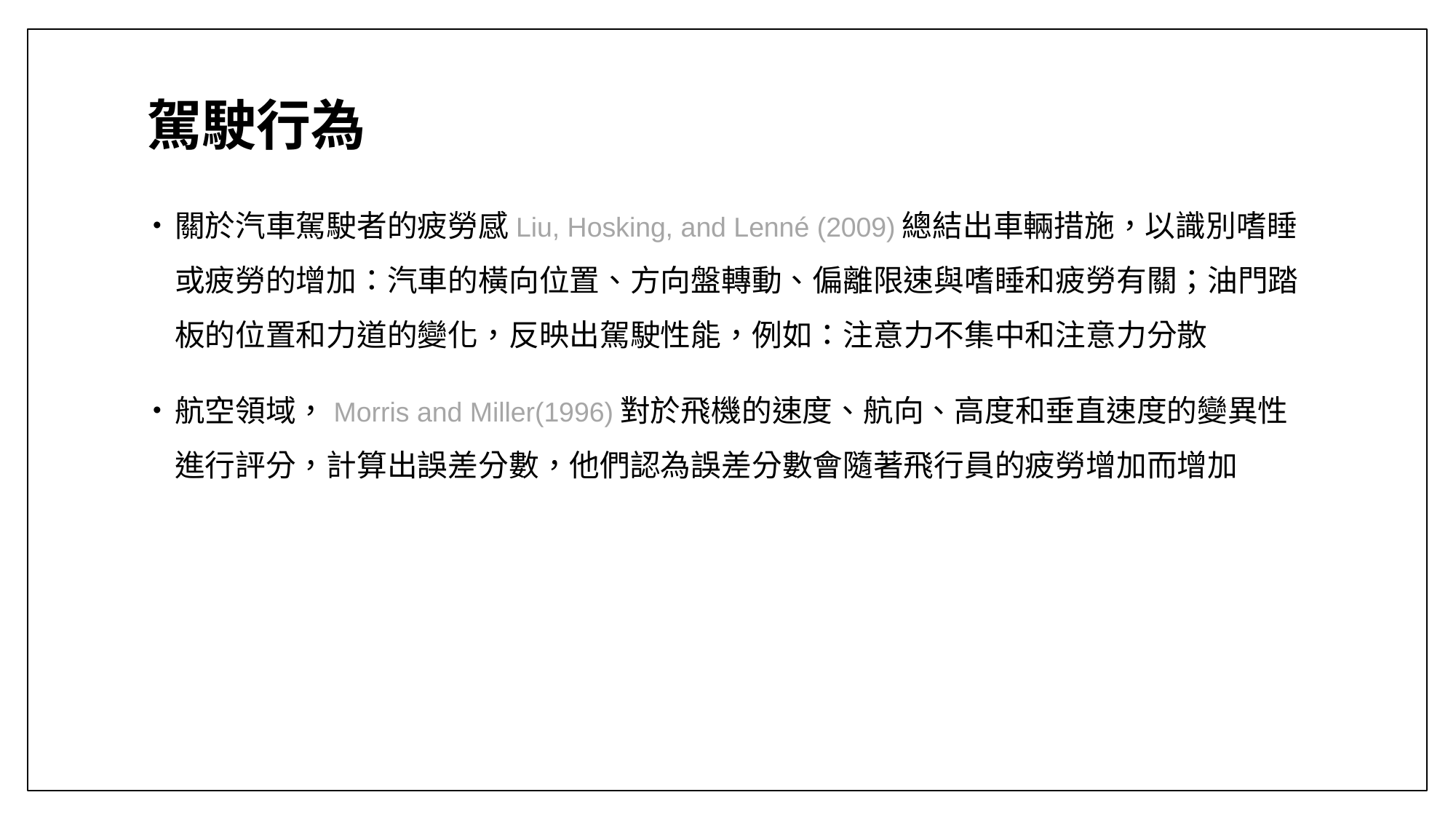

# 駕駛行為
關於汽車駕駛者的疲勞感Liu, Hosking, and Lenné (2009)總結出車輛措施，以識別嗜睡或疲勞的增加：汽車的橫向位置、方向盤轉動、偏離限速與嗜睡和疲勞有關；油門踏板的位置和力道的變化，反映出駕駛性能，例如：注意力不集中和注意力分散
航空領域，Morris and Miller(1996)對於飛機的速度、航向、高度和垂直速度的變異性進行評分，計算出誤差分數，他們認為誤差分數會隨著飛行員的疲勞增加而增加